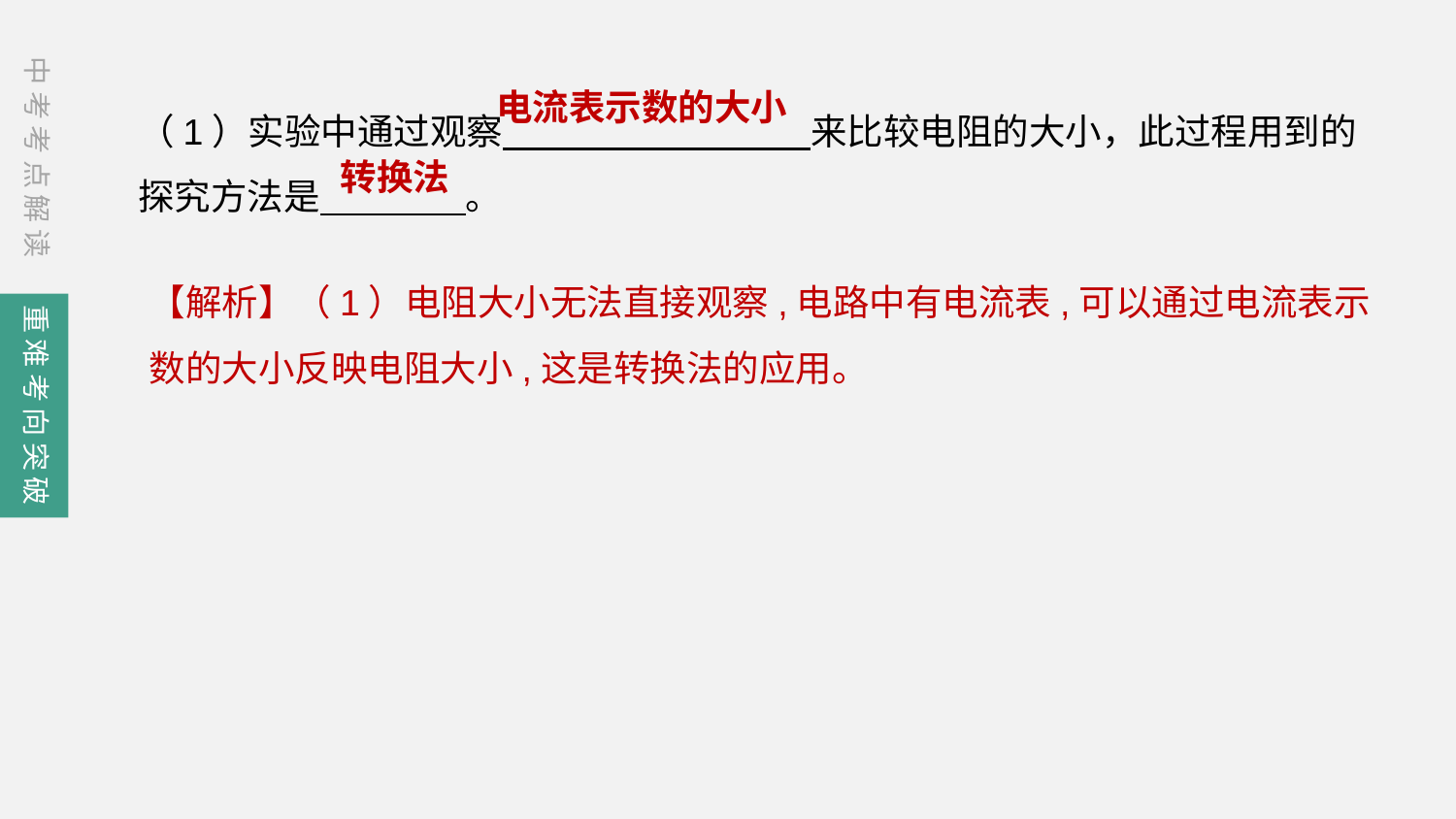

中考考点解读
电流表示数的大小
（1）实验中通过观察　　　　　　　　  来比较电阻的大小，此过程用到的探究方法是　　　　。
转换法
【解析】（1）电阻大小无法直接观察,电路中有电流表,可以通过电流表示数的大小反映电阻大小,这是转换法的应用。
重难考向突破